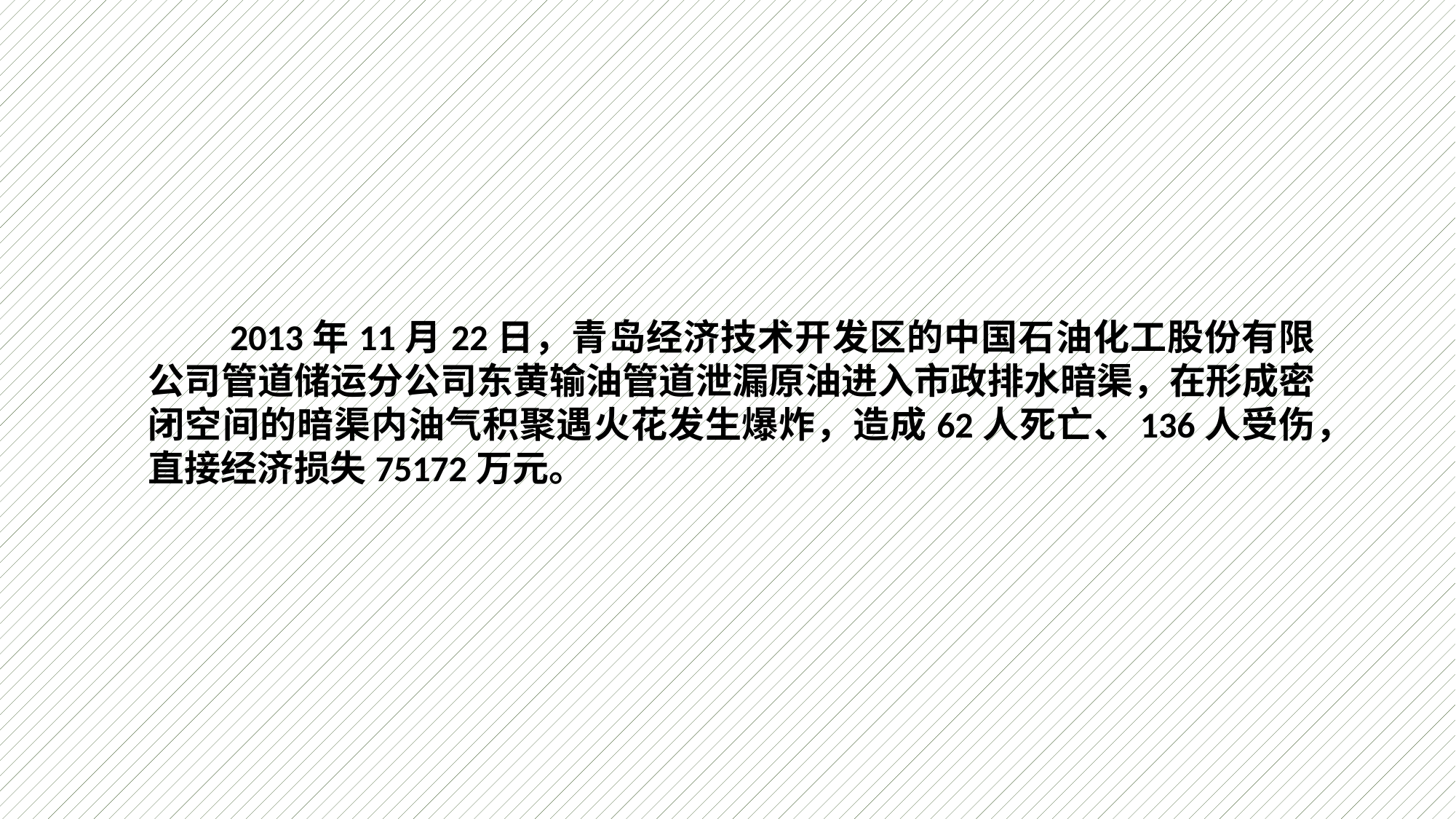

2013年11月22日，青岛经济技术开发区的中国石油化工股份有限公司管道储运分公司东黄输油管道泄漏原油进入市政排水暗渠，在形成密闭空间的暗渠内油气积聚遇火花发生爆炸，造成62人死亡、136人受伤，直接经济损失75172万元。